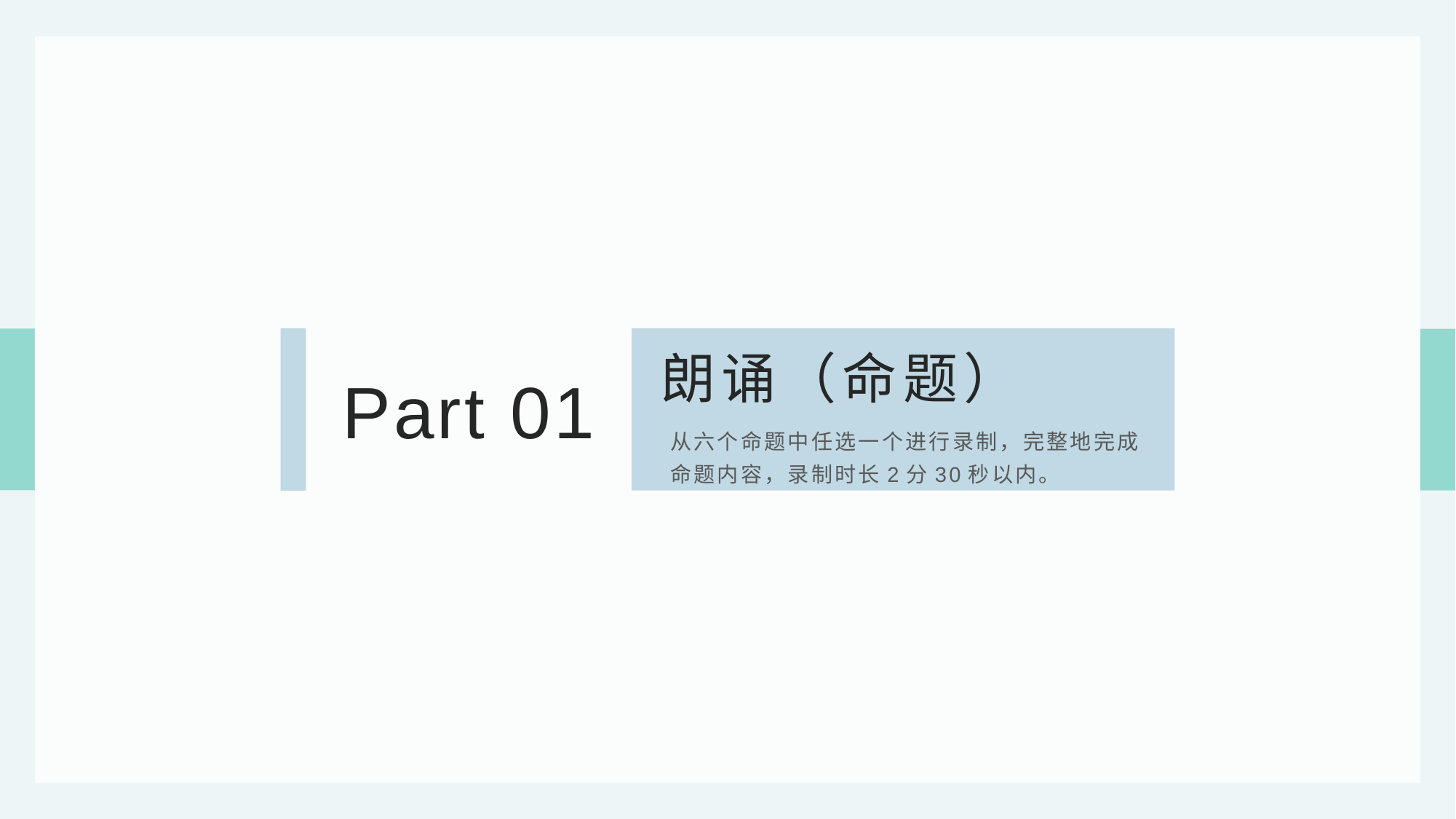

Part 01
朗诵（命题）

从六个命题中任选一个进行录制，完整地完成命题内容，录制时长2分30秒以内。